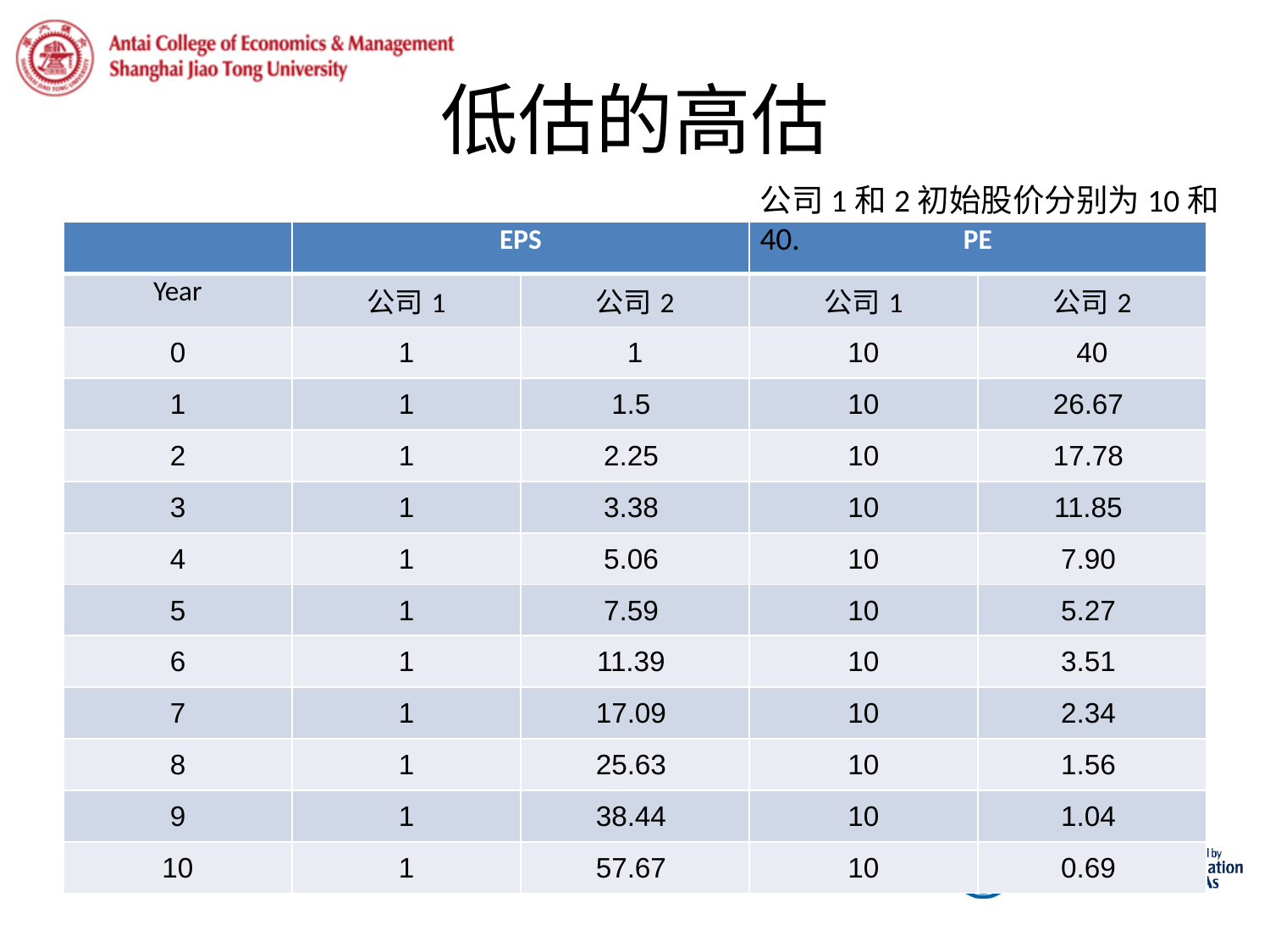

# 低估的高估
公司1和2初始股价分别为10和40.
|  | EPS |  | PE |  |
| --- | --- | --- | --- | --- |
| Year | 公司1 | 公司2 | 公司1 | 公司2 |
| 0 | 1 | 1 | 10 | 40 |
| 1 | 1 | 1.5 | 10 | 26.67 |
| 2 | 1 | 2.25 | 10 | 17.78 |
| 3 | 1 | 3.38 | 10 | 11.85 |
| 4 | 1 | 5.06 | 10 | 7.90 |
| 5 | 1 | 7.59 | 10 | 5.27 |
| 6 | 1 | 11.39 | 10 | 3.51 |
| 7 | 1 | 17.09 | 10 | 2.34 |
| 8 | 1 | 25.63 | 10 | 1.56 |
| 9 | 1 | 38.44 | 10 | 1.04 |
| 10 | 1 | 57.67 | 10 | 0.69 |